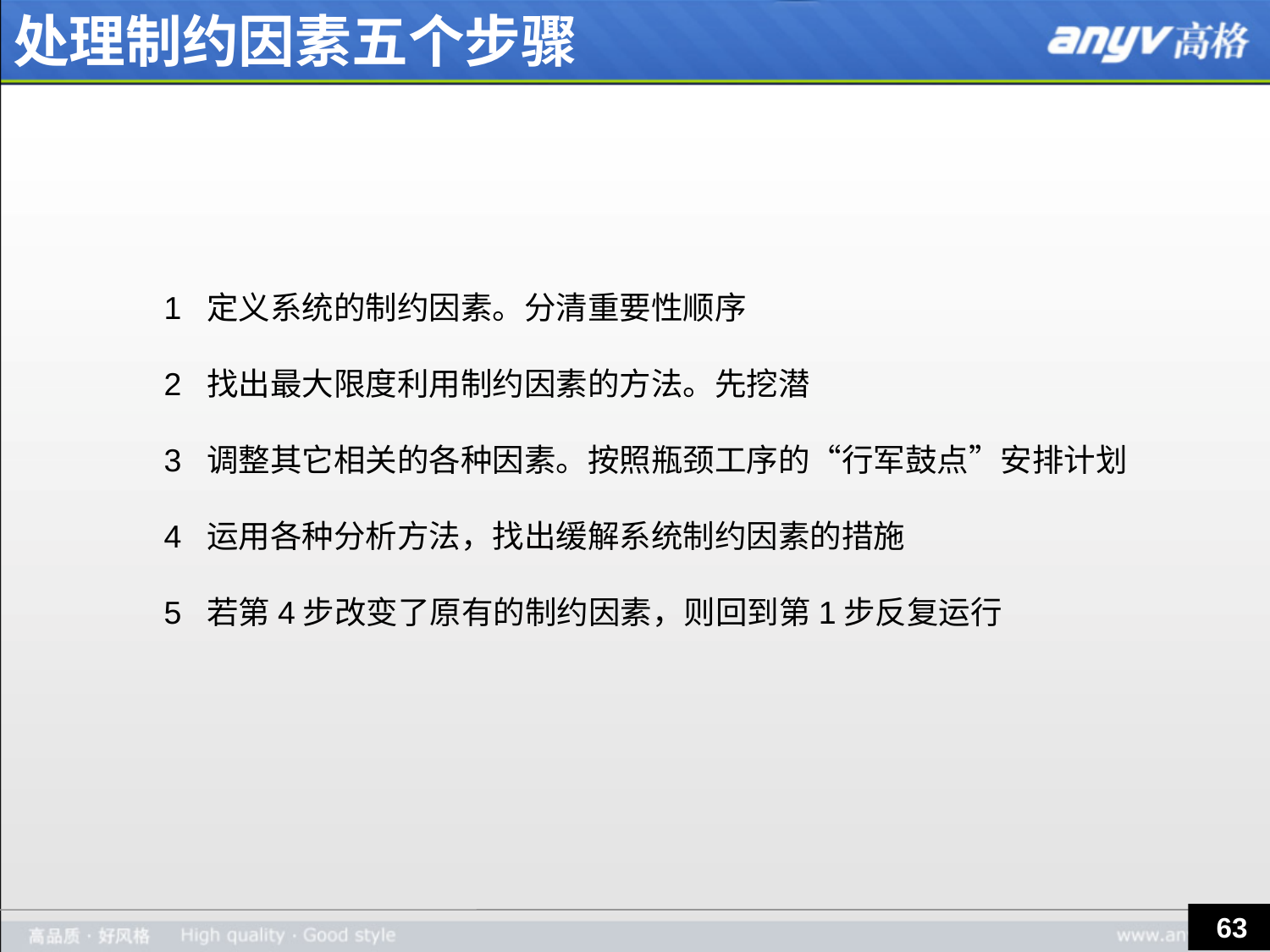

处理制约因素五个步骤
1  定义系统的制约因素。分清重要性顺序
2  找出最大限度利用制约因素的方法。先挖潜
3  调整其它相关的各种因素。按照瓶颈工序的“行军鼓点”安排计划
4  运用各种分析方法，找出缓解系统制约因素的措施
5  若第4步改变了原有的制约因素，则回到第1步反复运行
  63